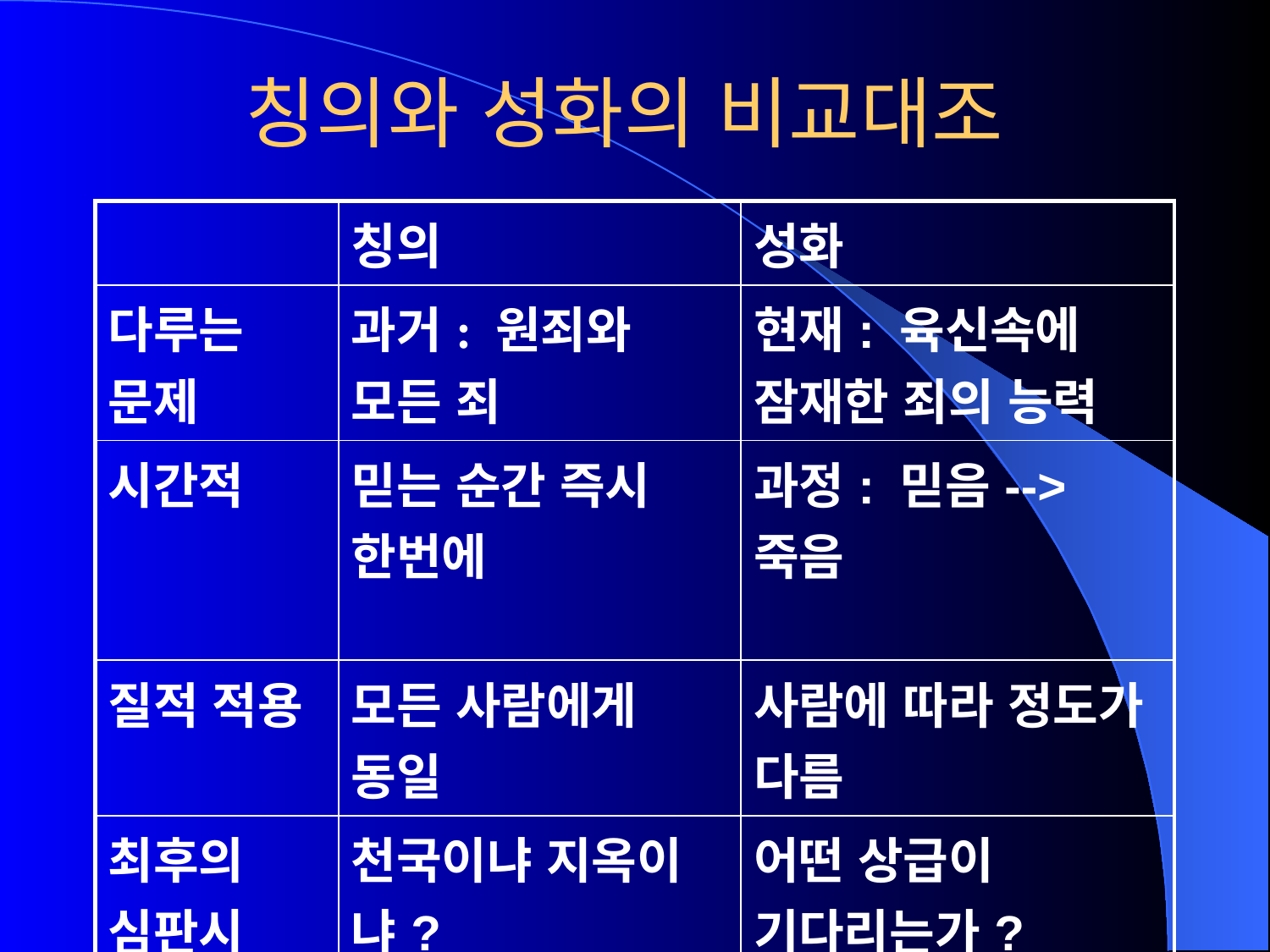

# 칭의와 성화의 비교대조
|  | 칭의 | 성화 |
| --- | --- | --- |
| 다루는 문제 | 과거: 원죄와 모든 죄 | 현재: 육신속에 잠재한 죄의 능력 |
| 시간적 | 믿는 순간 즉시 한번에 | 과정: 믿음-->죽음 |
| 질적 적용 | 모든 사람에게 동일 | 사람에 따라 정도가 다름 |
| 최후의 심판시 | 천국이냐 지옥이냐? | 어떤 상급이 기다리는가? |